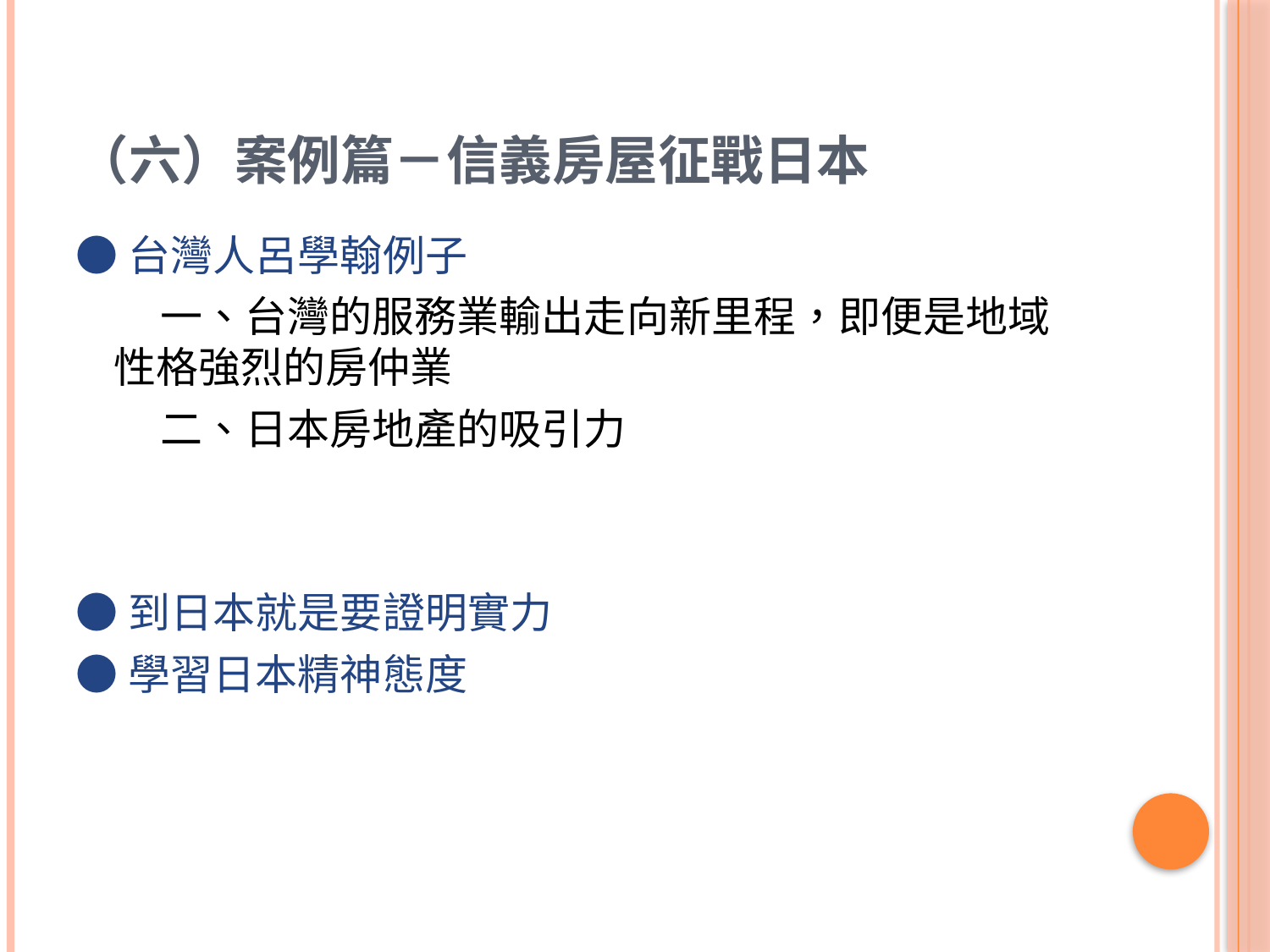

# （六）案例篇－信義房屋征戰日本
●台灣人呂學翰例子
　　一、台灣的服務業輸出走向新里程，即便是地域性格強烈的房仲業
　　二、日本房地產的吸引力

●到日本就是要證明實力
●學習日本精神態度